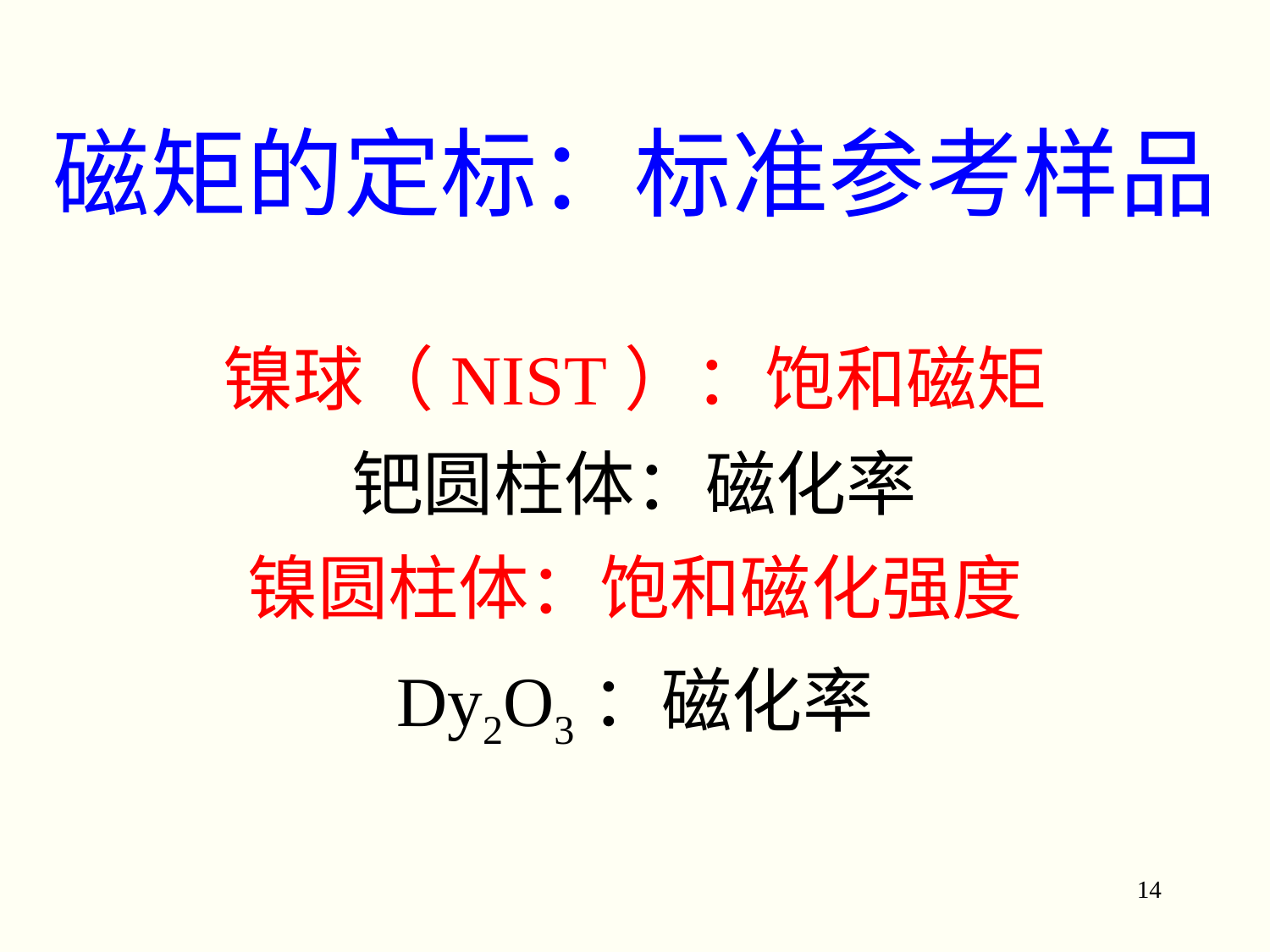

# 磁矩的定标：标准参考样品
镍球（NIST）：饱和磁矩
钯圆柱体：磁化率
镍圆柱体：饱和磁化强度
Dy2O3：磁化率
14